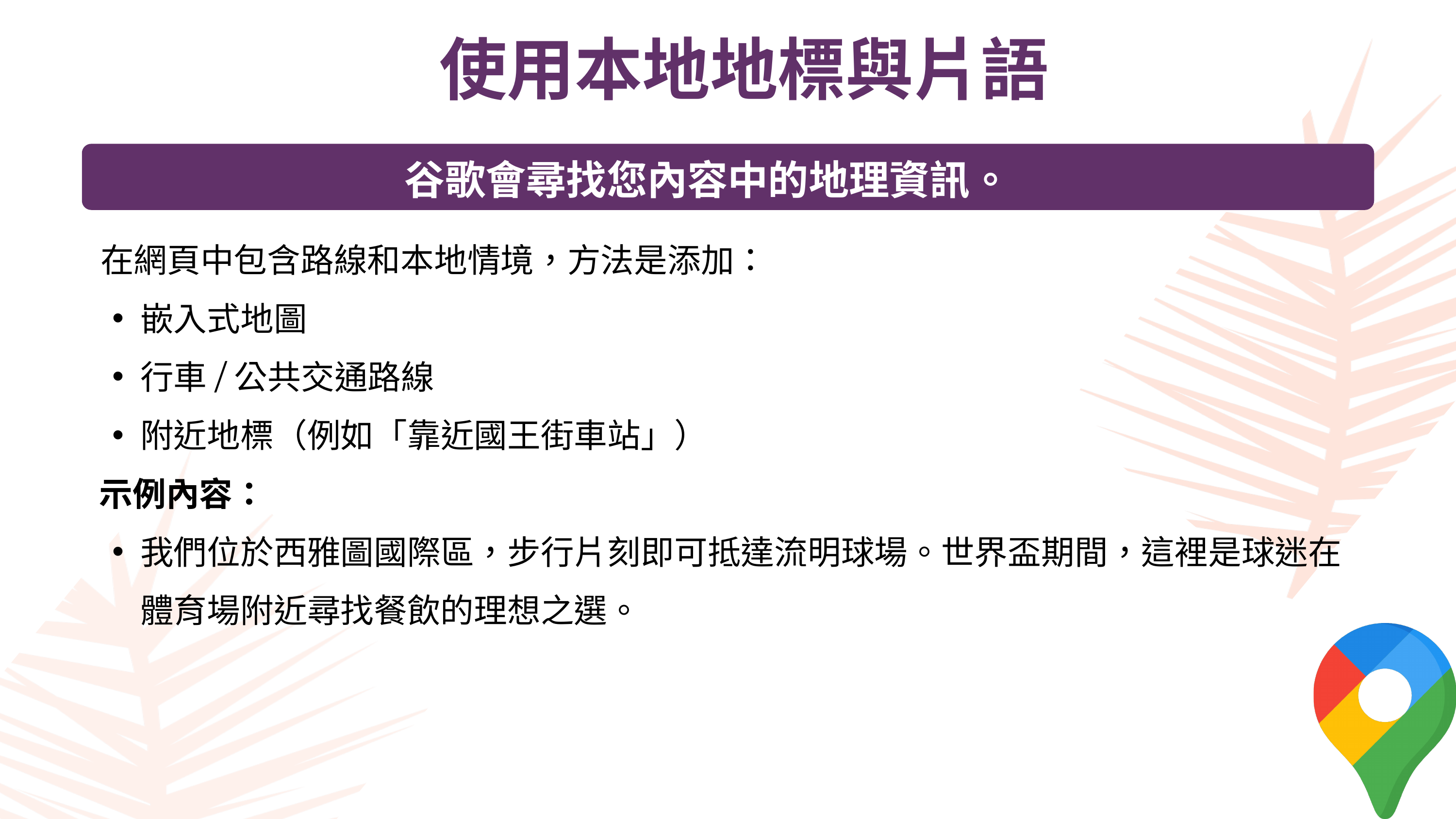

使用本地地標與片語

谷歌會尋找您內容中的地理資訊。
 在網頁中包含路線和本地情境，方法是添加：
嵌入式地圖
行車/公共交通路線
附近地標（例如「靠近國王街車站」）
 示例內容：
我們位於西雅圖國際區，步行片刻即可抵達流明球場。世界盃期間，這裡是球迷在體育場附近尋找餐飲的理想之選。